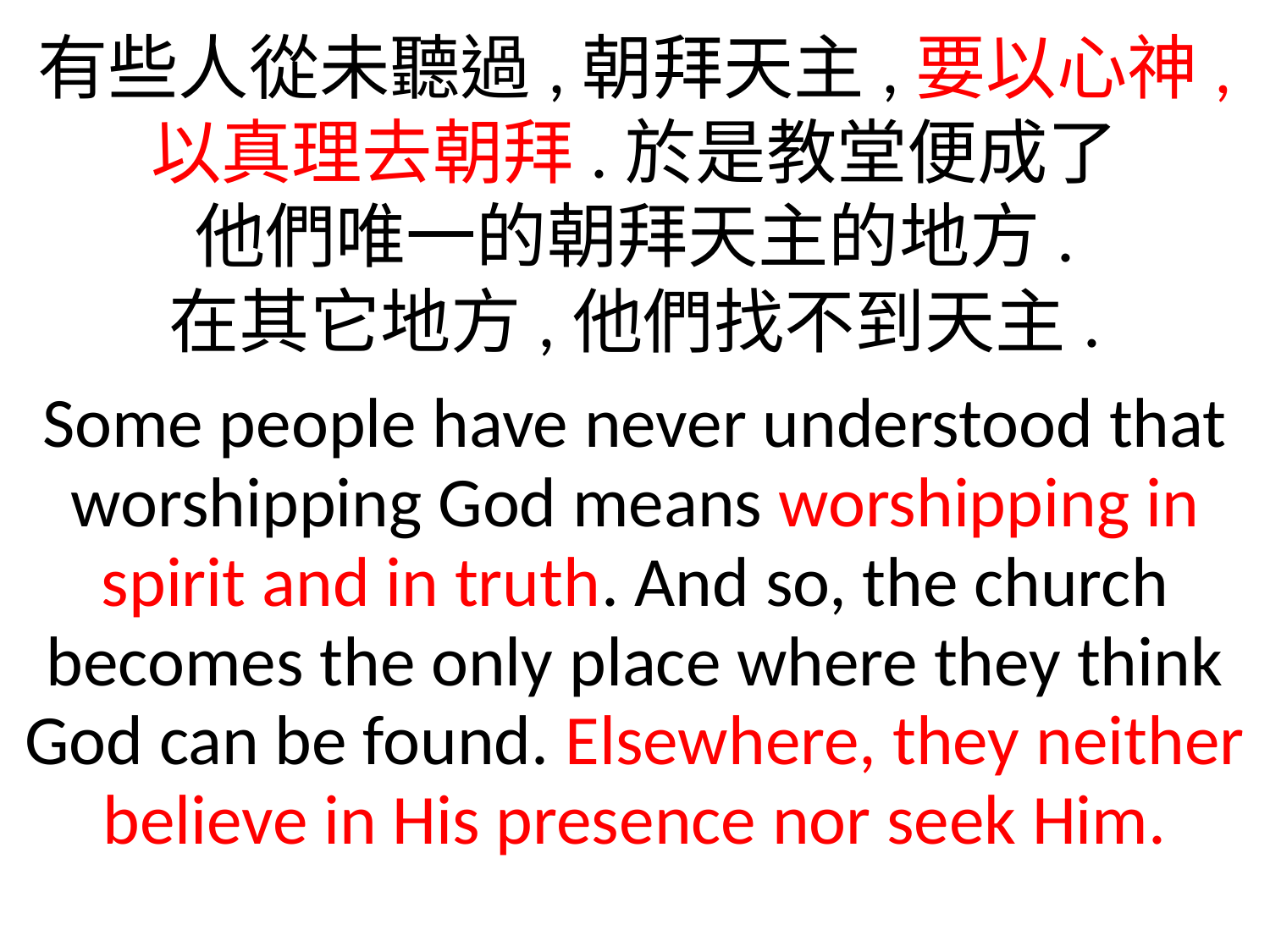

有些人從未聽過,朝拜天主,要以心神,
以真理去朝拜.於是教堂便成了
他們唯一的朝拜天主的地方.
在其它地方,他們找不到天主.
Some people have never understood that worshipping God means worshipping in spirit and in truth. And so, the church becomes the only place where they think God can be found. Elsewhere, they neither believe in His presence nor seek Him.